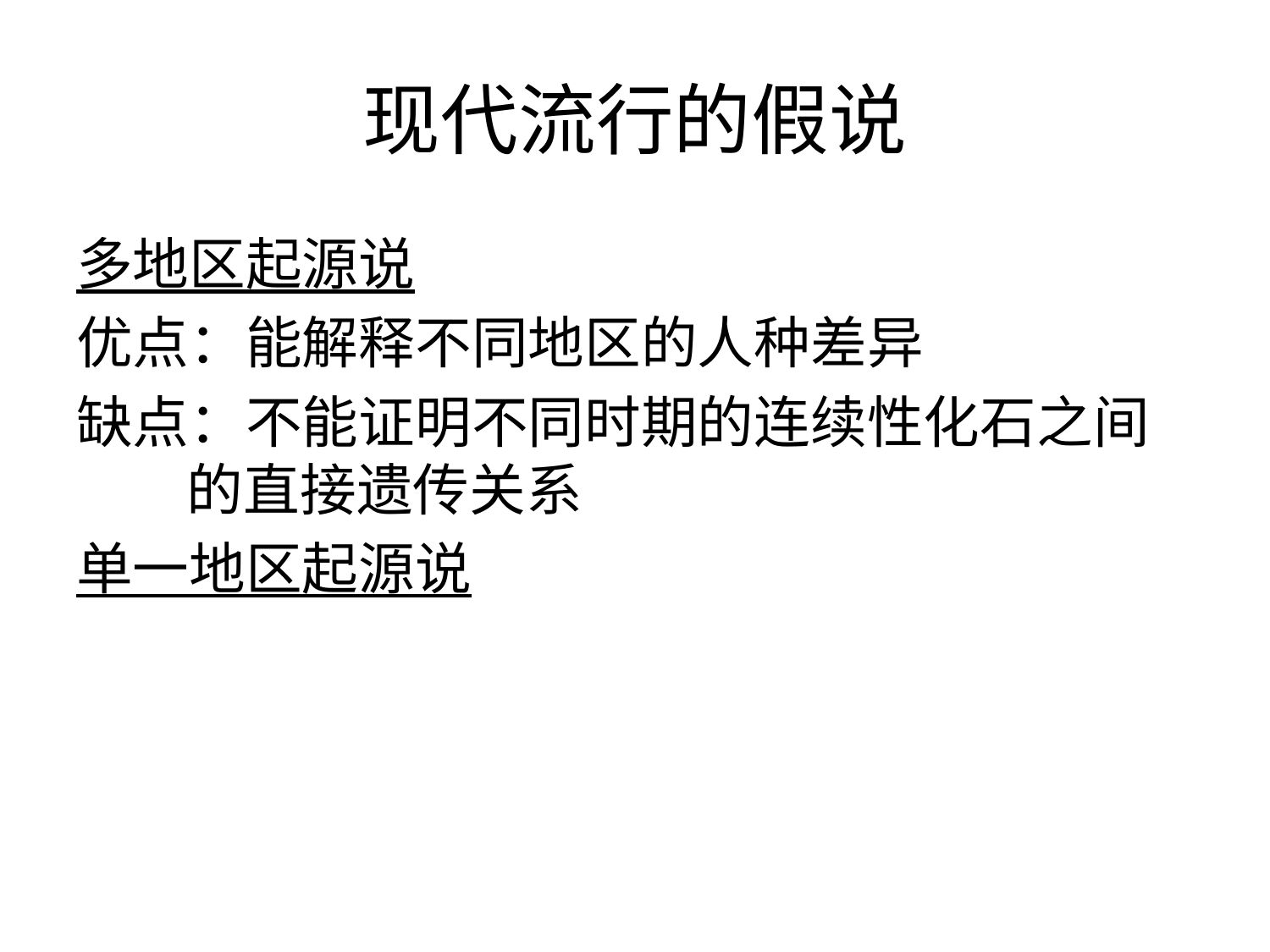

# 现代流行的假说
多地区起源说
优点：能解释不同地区的人种差异
缺点：不能证明不同时期的连续性化石之间         的直接遗传关系
单一地区起源说